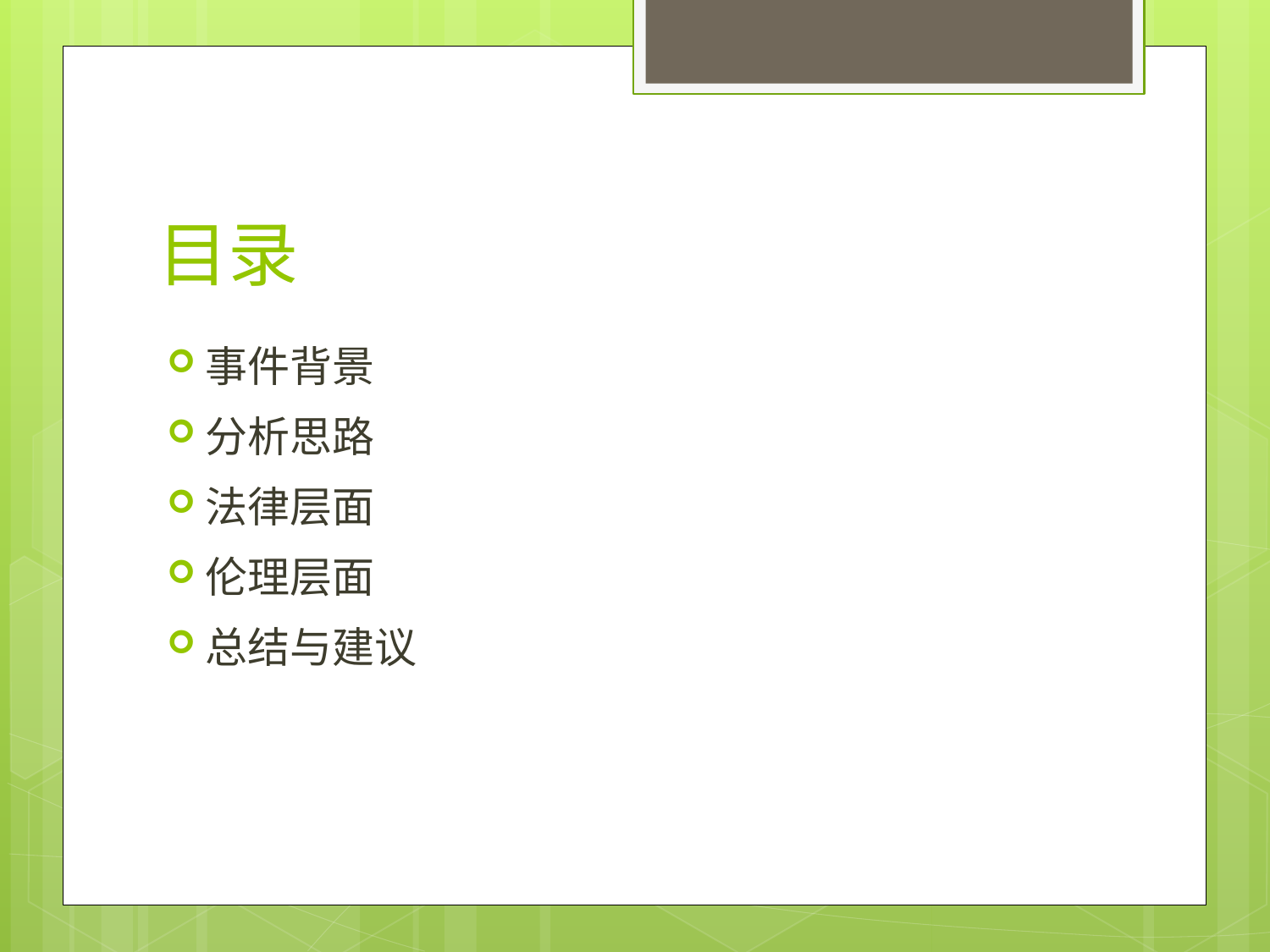

# 目录
事件背景
分析思路
法律层面
伦理层面
总结与建议